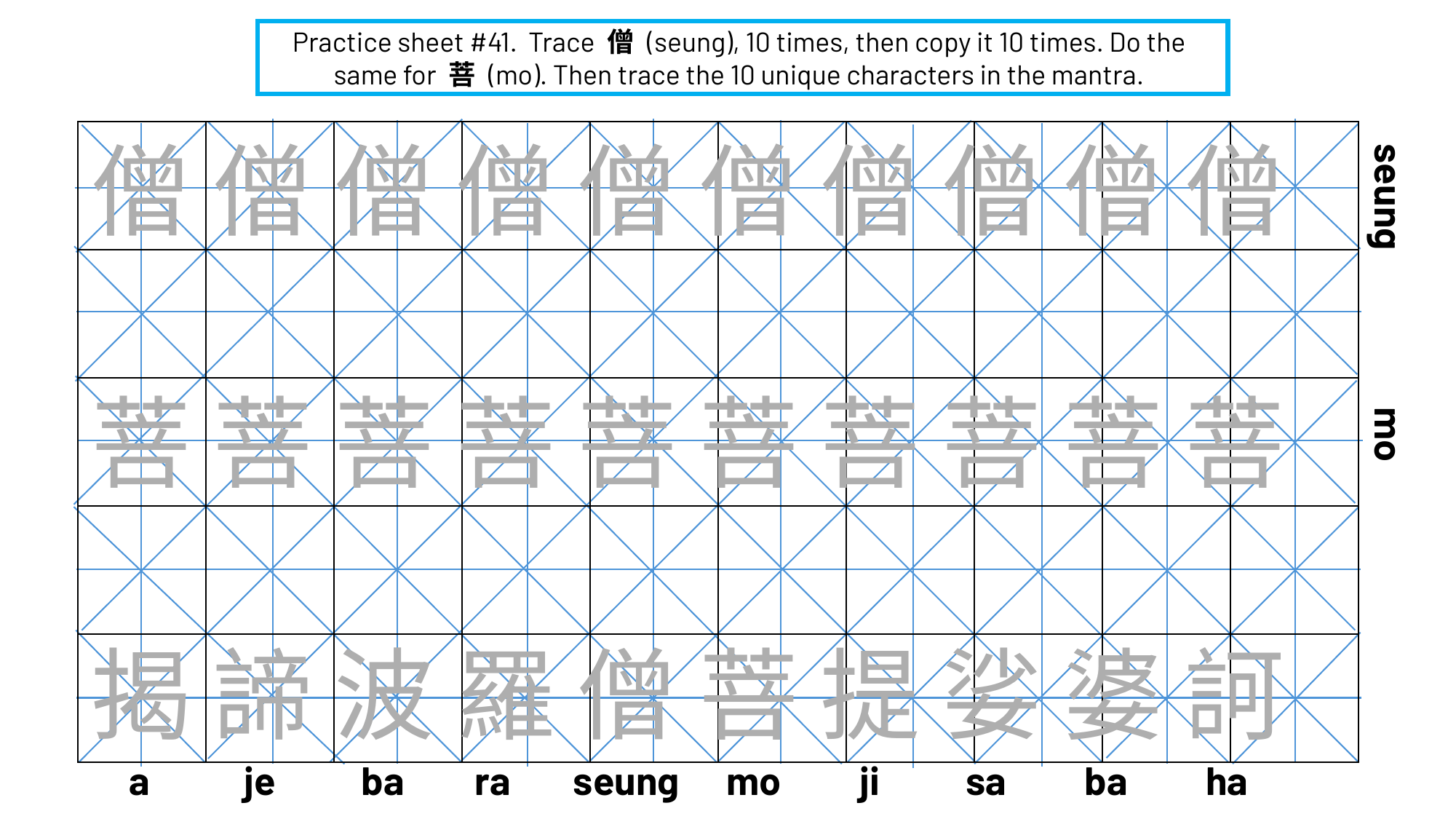

Practice sheet #41.  Trace 僧 (seung), 10 times, then copy it 10 times. Do the same for 菩 (mo). Then trace the 10 unique characters in the mantra.

|  |  |  |  |  |  |  |  |  |  |
| --- | --- | --- | --- | --- | --- | --- | --- | --- | --- |
|  |  |  |  |  |  |  |  |  |  |
|  |  |  |  |  |  |  |  |  |  |
|  |  |  |  |  |  |  |  |  |  |
|  |  |  |  |  |  |  |  |  |  |
僧 僧 僧 僧 僧 僧 僧 僧 僧 僧
seung                    mo
菩 菩 菩 菩 菩 菩 菩 菩 菩 菩
揭 諦 波 羅 僧 菩 提 娑 婆 訶
  a            je           ba         ra        seung      mo          ji           sa          ba          ha